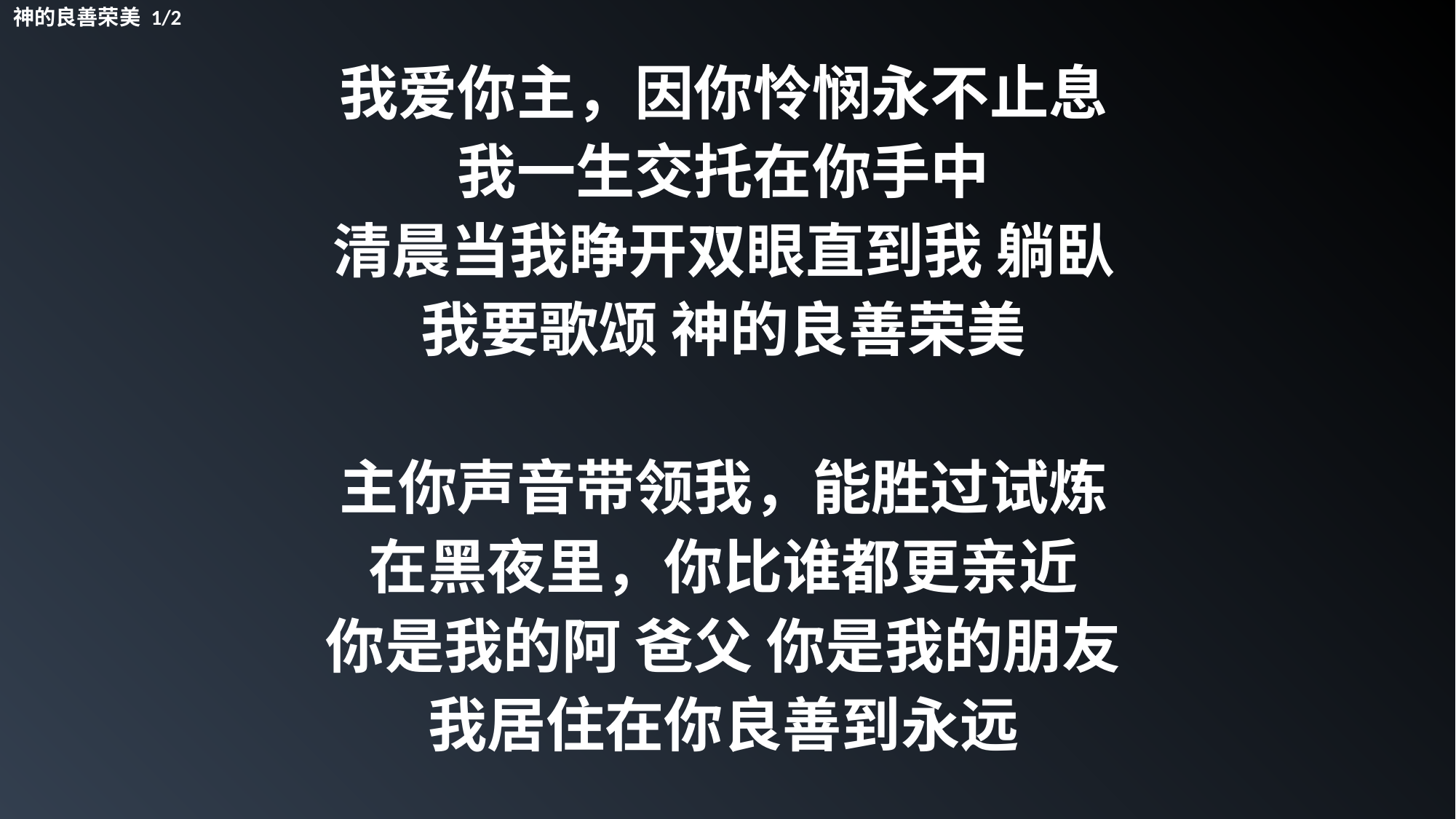

神的良善荣美 1/2
我爱你主，因你怜悯永不止息
我一生交托在你手中
清晨当我睁开双眼直到我 躺臥
我要歌颂 神的良善荣美

主你声音带领我，能胜过试炼
在黑夜里，你比谁都更亲近
你是我的阿 爸父 你是我的朋友
我居住在你良善到永远